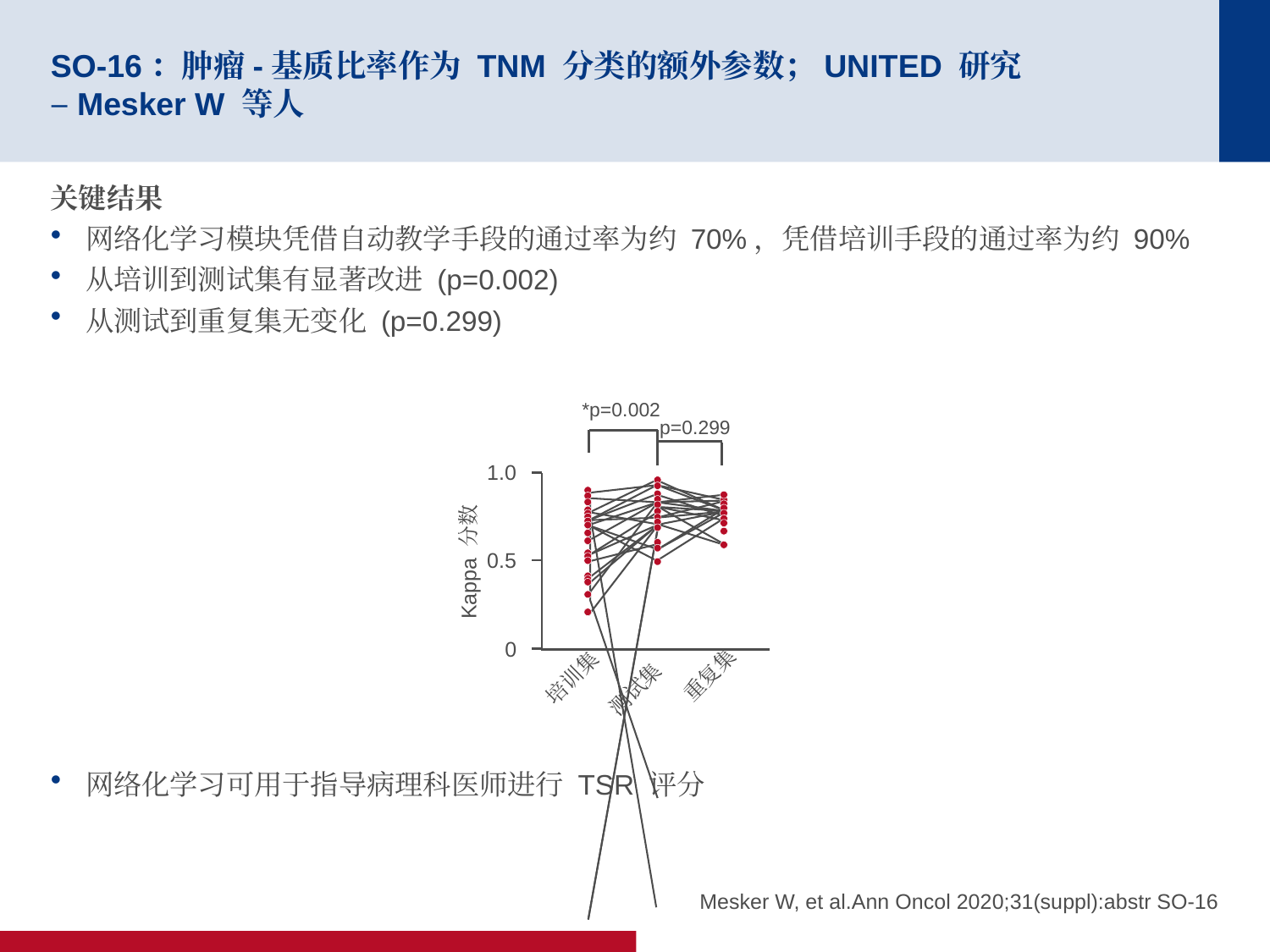

# SO-16：肿瘤-基质比率作为 TNM 分类的额外参数；UNITED 研究 –Mesker W 等人
关键结果
网络化学习模块凭借自动教学手段的通过率为约 70%，凭借培训手段的通过率为约 90%
从培训到测试集有显著改进 (p=0.002)
从测试到重复集无变化 (p=0.299)
网络化学习可用于指导病理科医师进行 TSR 评分

*p=0.002
p=0.299
1.0

0.5

Kappa 分数

0
重复集
培训集
测试集
Mesker W, et al.Ann Oncol 2020;31(suppl):abstr SO-16